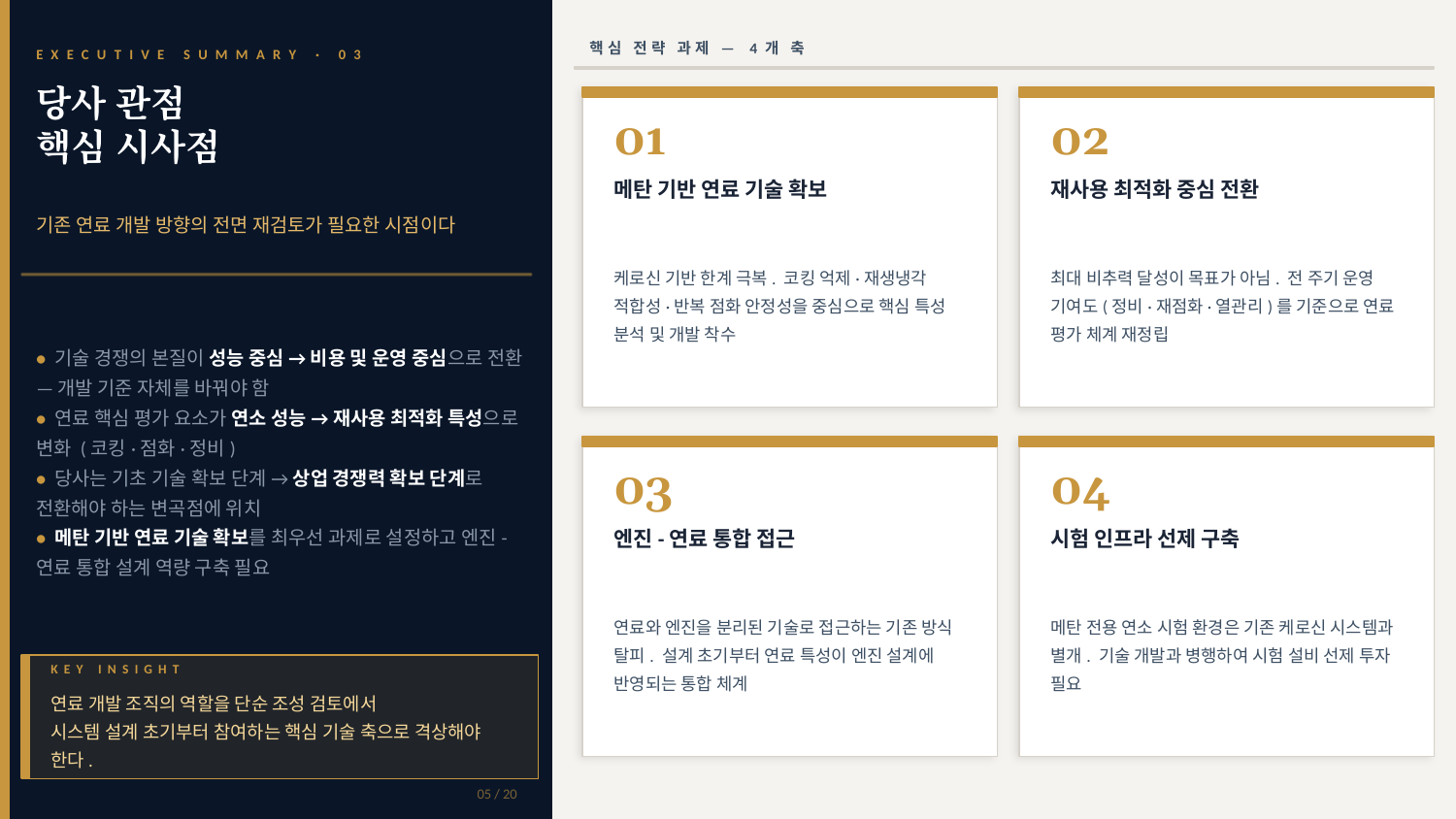

핵심 전략 과제 — 4개 축
EXECUTIVE SUMMARY · 03

당사 관점
핵심 시사점

01
02
메탄 기반 연료 기술 확보
재사용 최적화 중심 전환
기존 연료 개발 방향의 전면 재검토가 필요한 시점이다
케로신 기반 한계 극복. 코킹 억제·재생냉각 적합성·반복 점화 안정성을 중심으로 핵심 특성 분석 및 개발 착수
최대 비추력 달성이 목표가 아님. 전 주기 운영 기여도(정비·재점화·열관리)를 기준으로 연료 평가 체계 재정립

• 기술 경쟁의 본질이 성능 중심 → 비용 및 운영 중심으로 전환 — 개발 기준 자체를 바꿔야 함
• 연료 핵심 평가 요소가 연소 성능 → 재사용 최적화 특성으로 변화 (코킹·점화·정비)
• 당사는 기초 기술 확보 단계 → 상업 경쟁력 확보 단계로 전환해야 하는 변곡점에 위치
• 메탄 기반 연료 기술 확보를 최우선 과제로 설정하고 엔진-연료 통합 설계 역량 구축 필요

03
04
엔진-연료 통합 접근
시험 인프라 선제 구축
연료와 엔진을 분리된 기술로 접근하는 기존 방식 탈피. 설계 초기부터 연료 특성이 엔진 설계에 반영되는 통합 체계
메탄 전용 연소 시험 환경은 기존 케로신 시스템과 별개. 기술 개발과 병행하여 시험 설비 선제 투자 필요

KEY INSIGHT
연료 개발 조직의 역할을 단순 조성 검토에서
시스템 설계 초기부터 참여하는 핵심 기술 축으로 격상해야 한다.
05 / 20